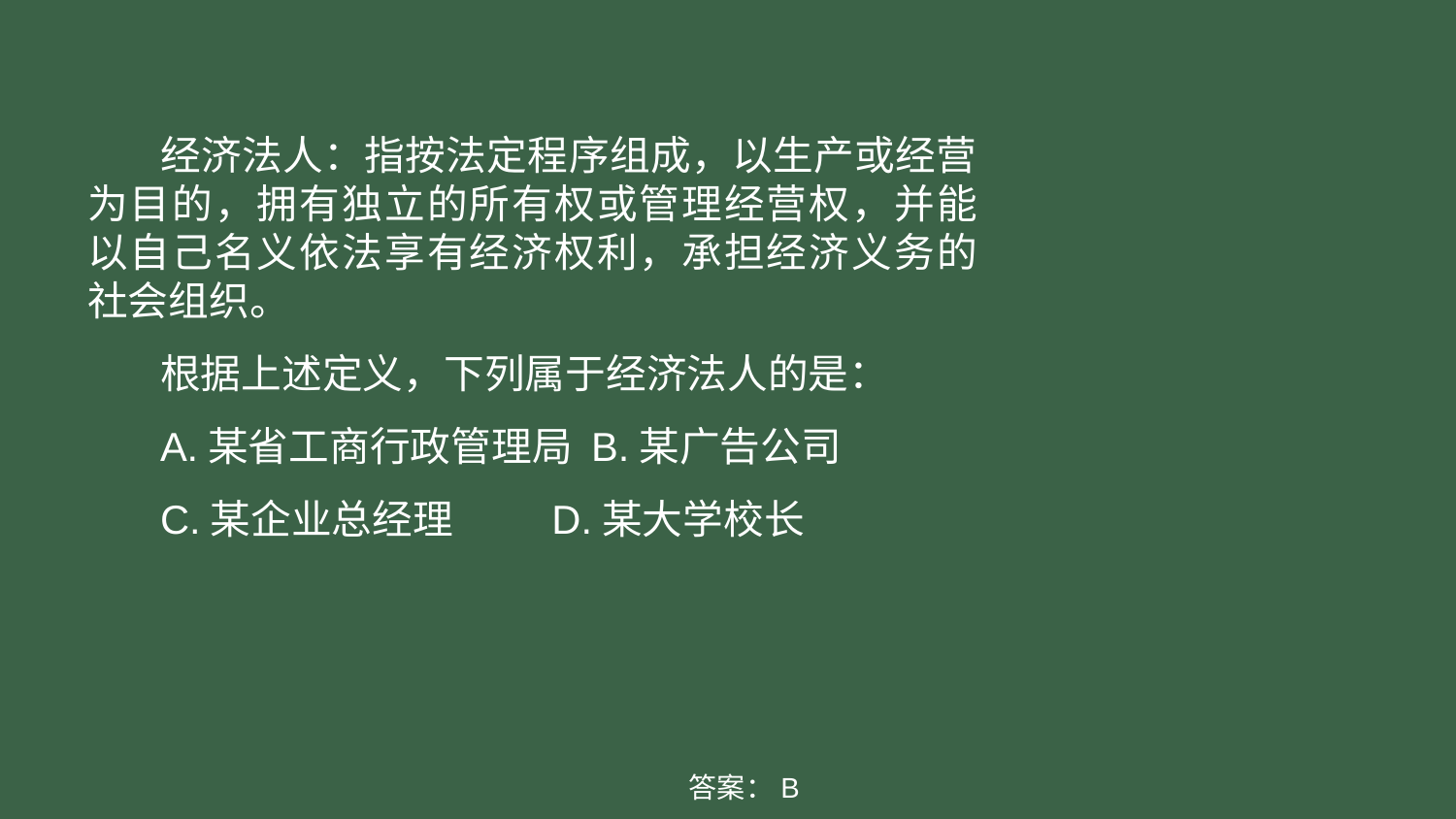

经济法人：指按法定程序组成，以生产或经营为目的，拥有独立的所有权或管理经营权，并能以自己名义依法享有经济权利，承担经济义务的社会组织。
根据上述定义，下列属于经济法人的是：
A.某省工商行政管理局 B.某广告公司
C.某企业总经理	  D.某大学校长

答案：B